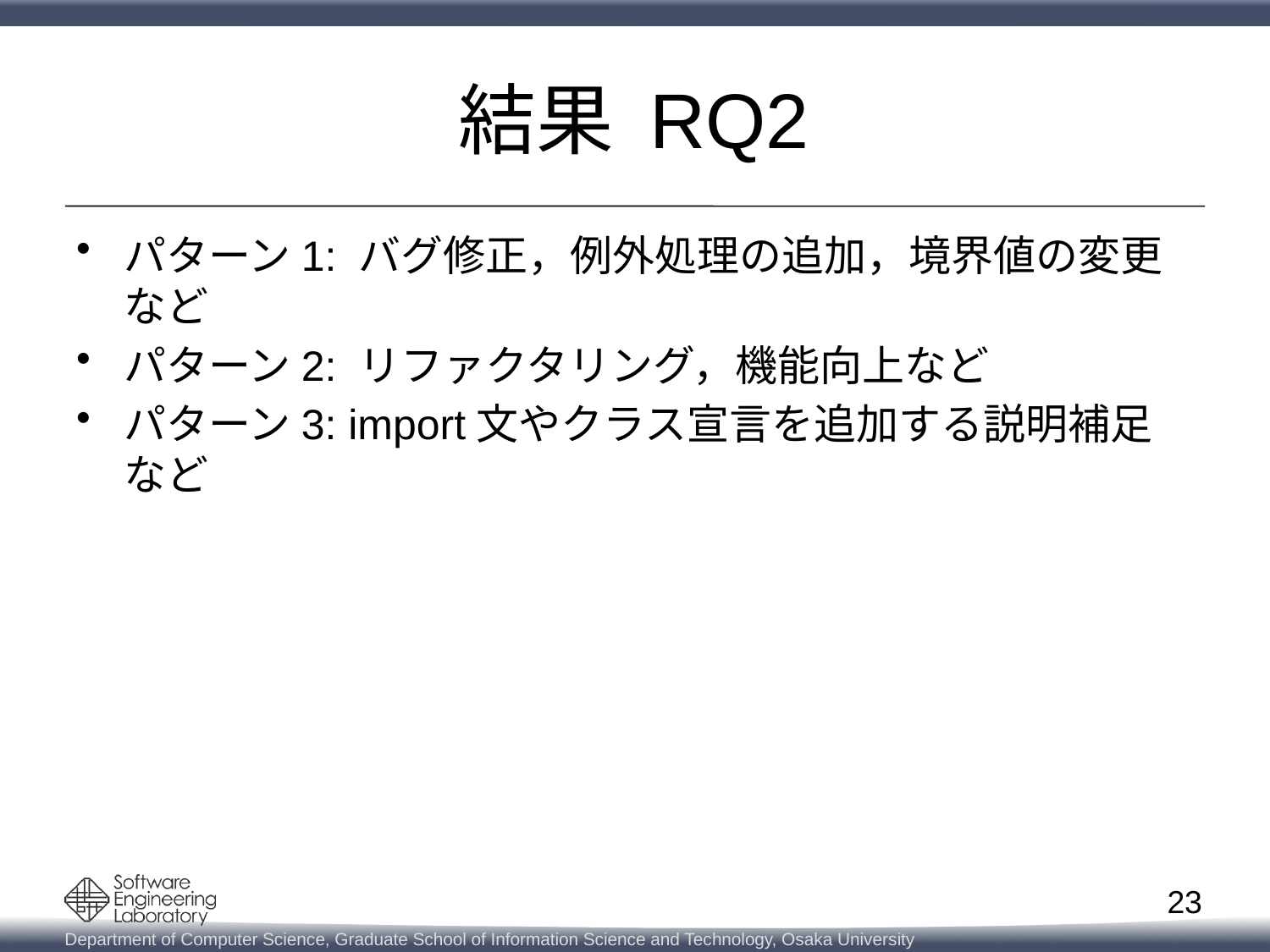

# 結果 RQ2
パターン1: バグ修正，例外処理の追加，境界値の変更など
パターン2: リファクタリング，機能向上など
パターン3: import文やクラス宣言を追加する説明補足など

23